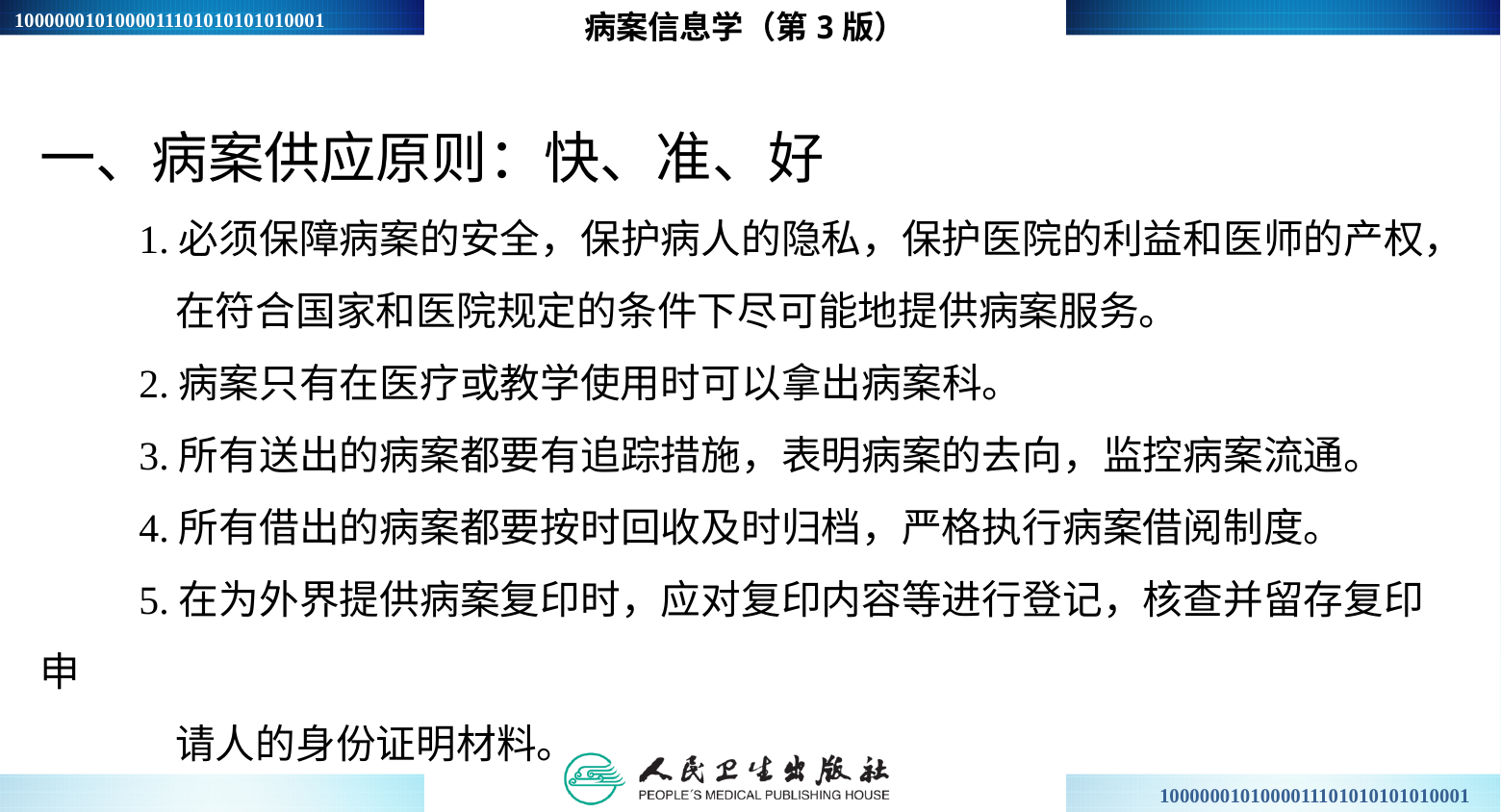

病案信息学（第3版）
一、病案供应原则：快、准、好
1.必须保障病案的安全，保护病人的隐私，保护医院的利益和医师的产权，
   在符合国家和医院规定的条件下尽可能地提供病案服务。
2.病案只有在医疗或教学使用时可以拿出病案科。
3.所有送出的病案都要有追踪措施，表明病案的去向，监控病案流通。
4.所有借出的病案都要按时回收及时归档，严格执行病案借阅制度。
5.在为外界提供病案复印时，应对复印内容等进行登记，核查并留存复印申
   请人的身份证明材料。